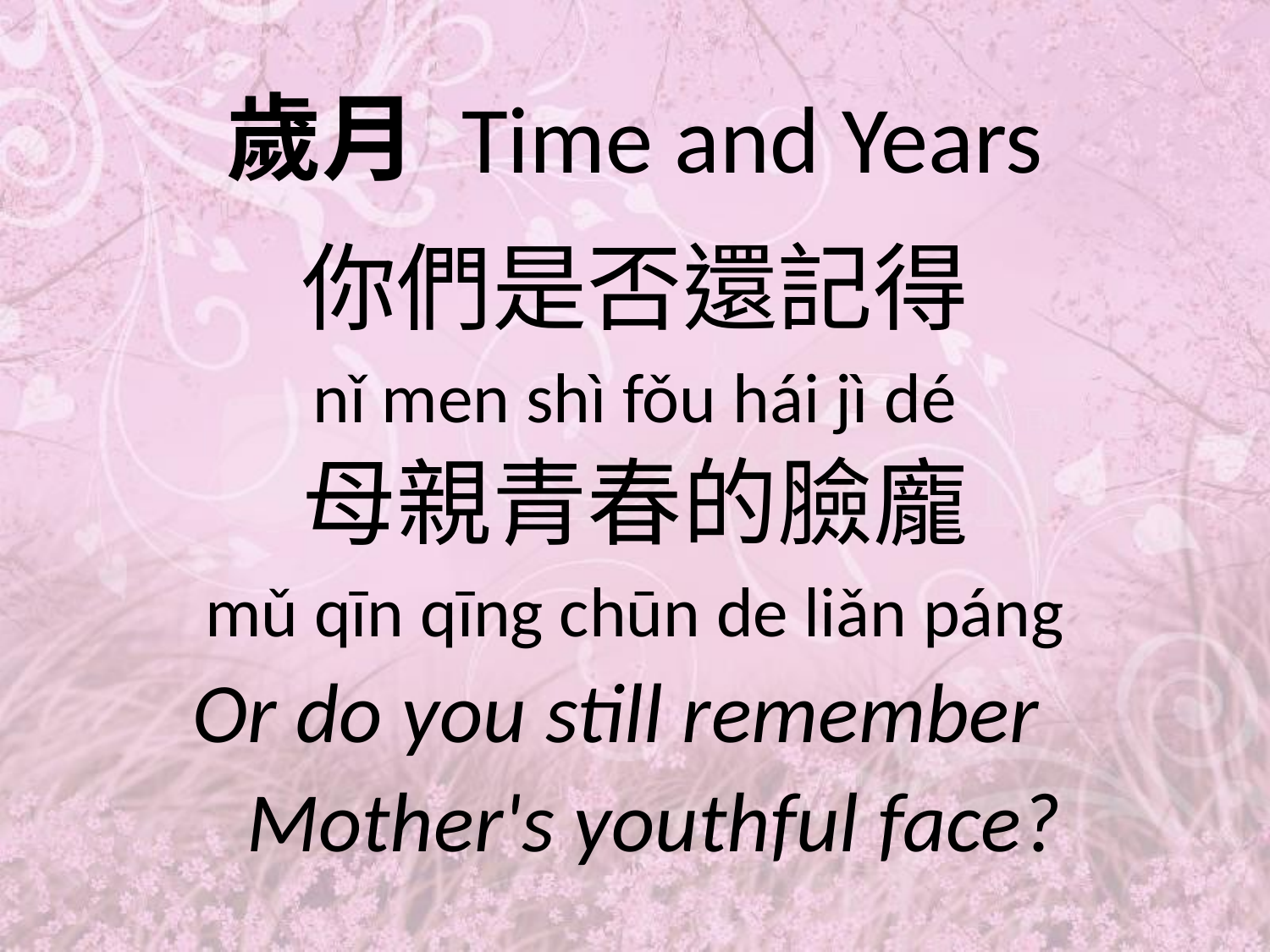

# 歲月 Time and Years
你們是否還記得
nǐ men shì fǒu hái jì dé
母親青春的臉龐
mǔ qīn qīng chūn de liǎn páng
Or do you still remember
  Mother's youthful face?